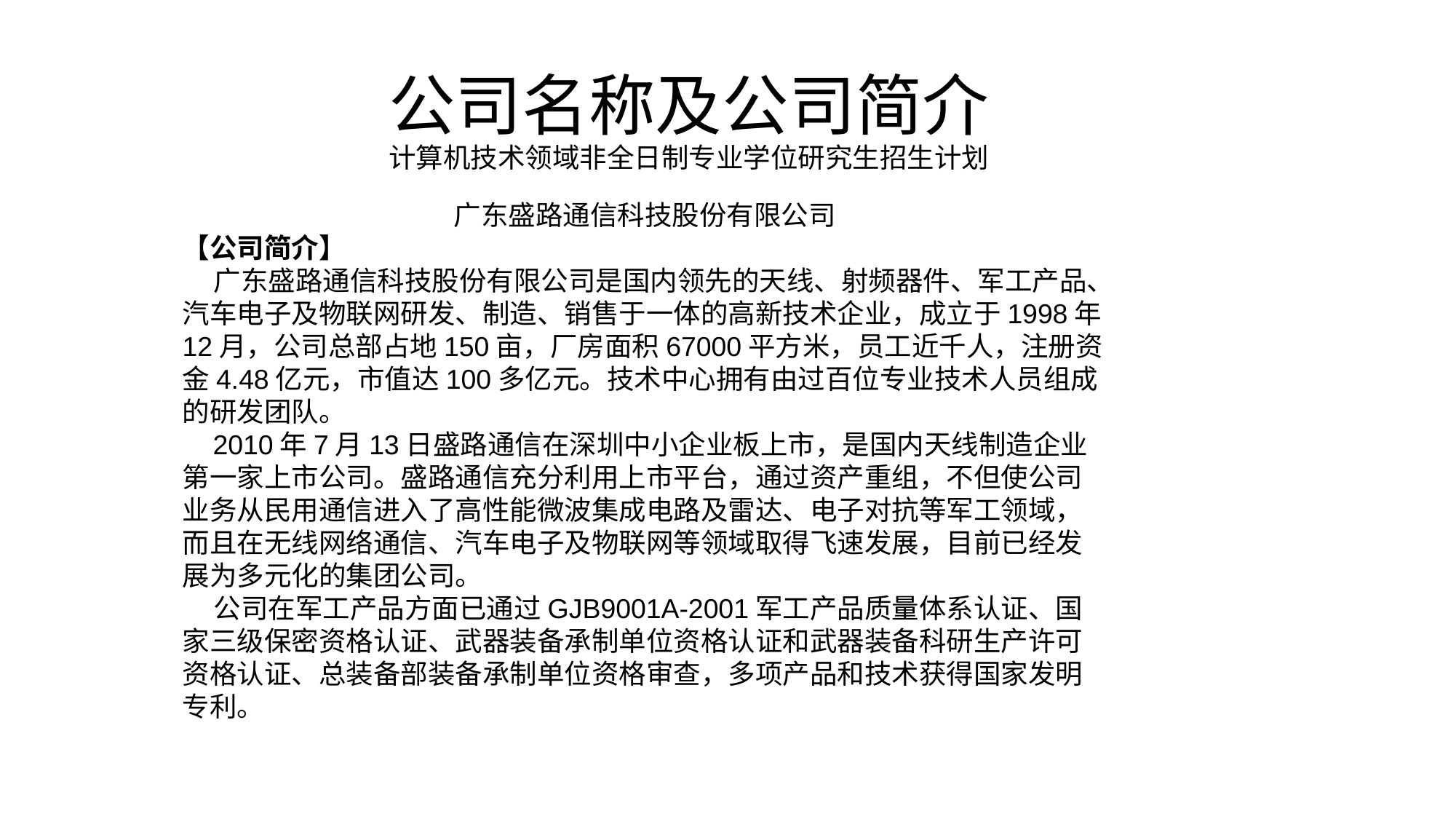

# 公司名称及公司简介 计算机技术领域非全日制专业学位研究生招生计划
广东盛路通信科技股份有限公司
【公司简介】
    广东盛路通信科技股份有限公司是国内领先的天线、射频器件、军工产品、汽车电子及物联网研发、制造、销售于一体的高新技术企业，成立于1998年12月，公司总部占地150亩，厂房面积67000平方米，员工近千人，注册资金4.48亿元，市值达100多亿元。技术中心拥有由过百位专业技术人员组成的研发团队。
    2010年7月13日盛路通信在深圳中小企业板上市，是国内天线制造企业第一家上市公司。盛路通信充分利用上市平台，通过资产重组，不但使公司业务从民用通信进入了高性能微波集成电路及雷达、电子对抗等军工领域，而且在无线网络通信、汽车电子及物联网等领域取得飞速发展，目前已经发展为多元化的集团公司。
    公司在军工产品方面已通过GJB9001A-2001军工产品质量体系认证、国家三级保密资格认证、武器装备承制单位资格认证和武器装备科研生产许可资格认证、总装备部装备承制单位资格审查，多项产品和技术获得国家发明专利。